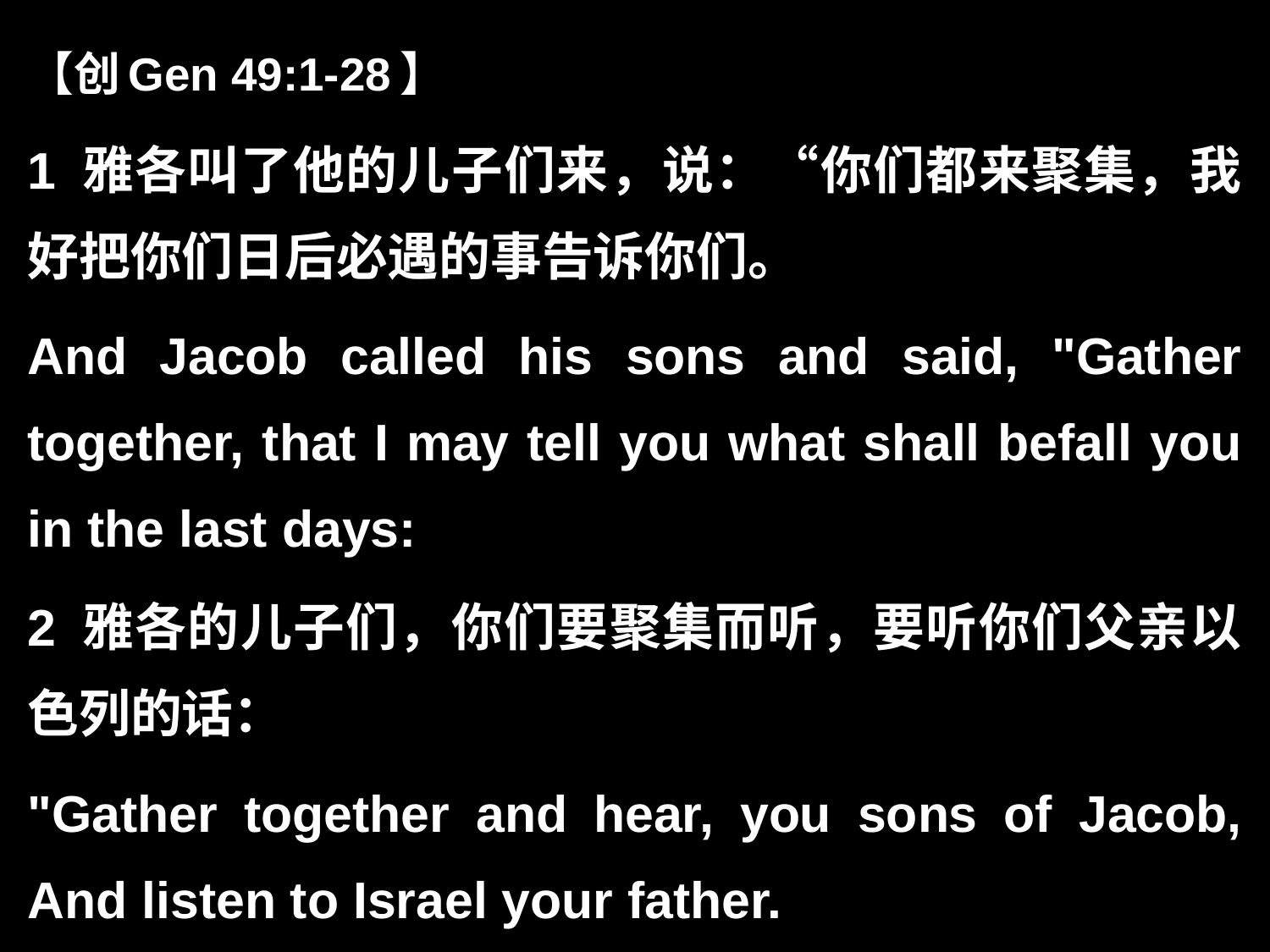

【创Gen 49:1-28】
1 雅各叫了他的儿子们来，说：“你们都来聚集，我好把你们日后必遇的事告诉你们。
And Jacob called his sons and said, "Gather together, that I may tell you what shall befall you in the last days:
2 雅各的儿子们，你们要聚集而听，要听你们父亲以色列的话：
"Gather together and hear, you sons of Jacob, And listen to Israel your father.